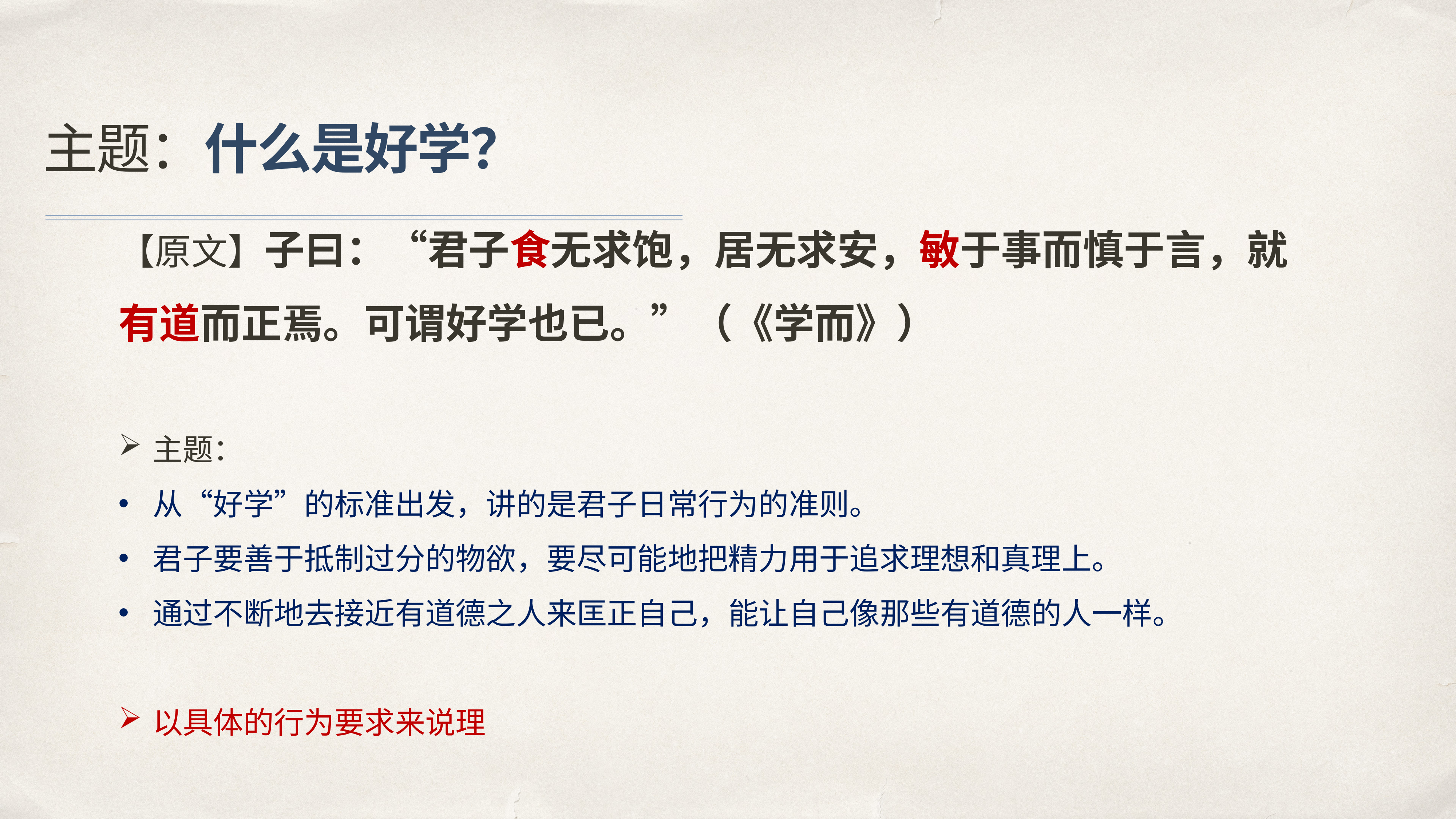

# 主题：什么是好学？

【原文】子曰：“君子食无求饱，居无求安，敏于事而慎于言，就有道而正焉。可谓好学也已。”（《学而》）

主题：
从“好学”的标准出发，讲的是君子日常行为的准则。
君子要善于抵制过分的物欲，要尽可能地把精力用于追求理想和真理上。
通过不断地去接近有道德之人来匡正自己，能让自己像那些有道德的人一样。

以具体的行为要求来说理